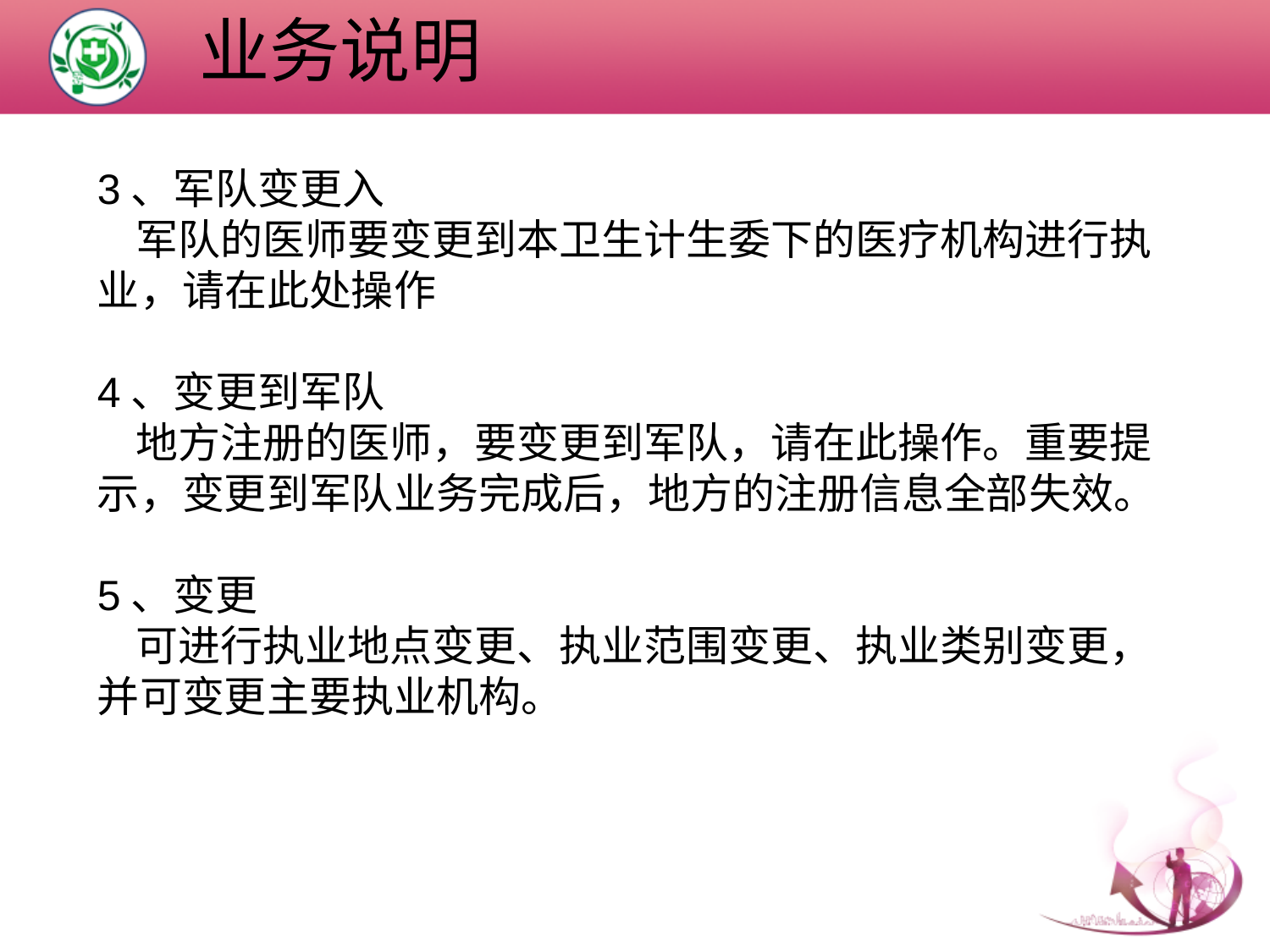

业务说明
3、军队变更入
   军队的医师要变更到本卫生计生委下的医疗机构进行执业，请在此处操作

4、变更到军队
   地方注册的医师，要变更到军队，请在此操作。重要提示，变更到军队业务完成后，地方的注册信息全部失效。

5、变更
   可进行执业地点变更、执业范围变更、执业类别变更，并可变更主要执业机构。